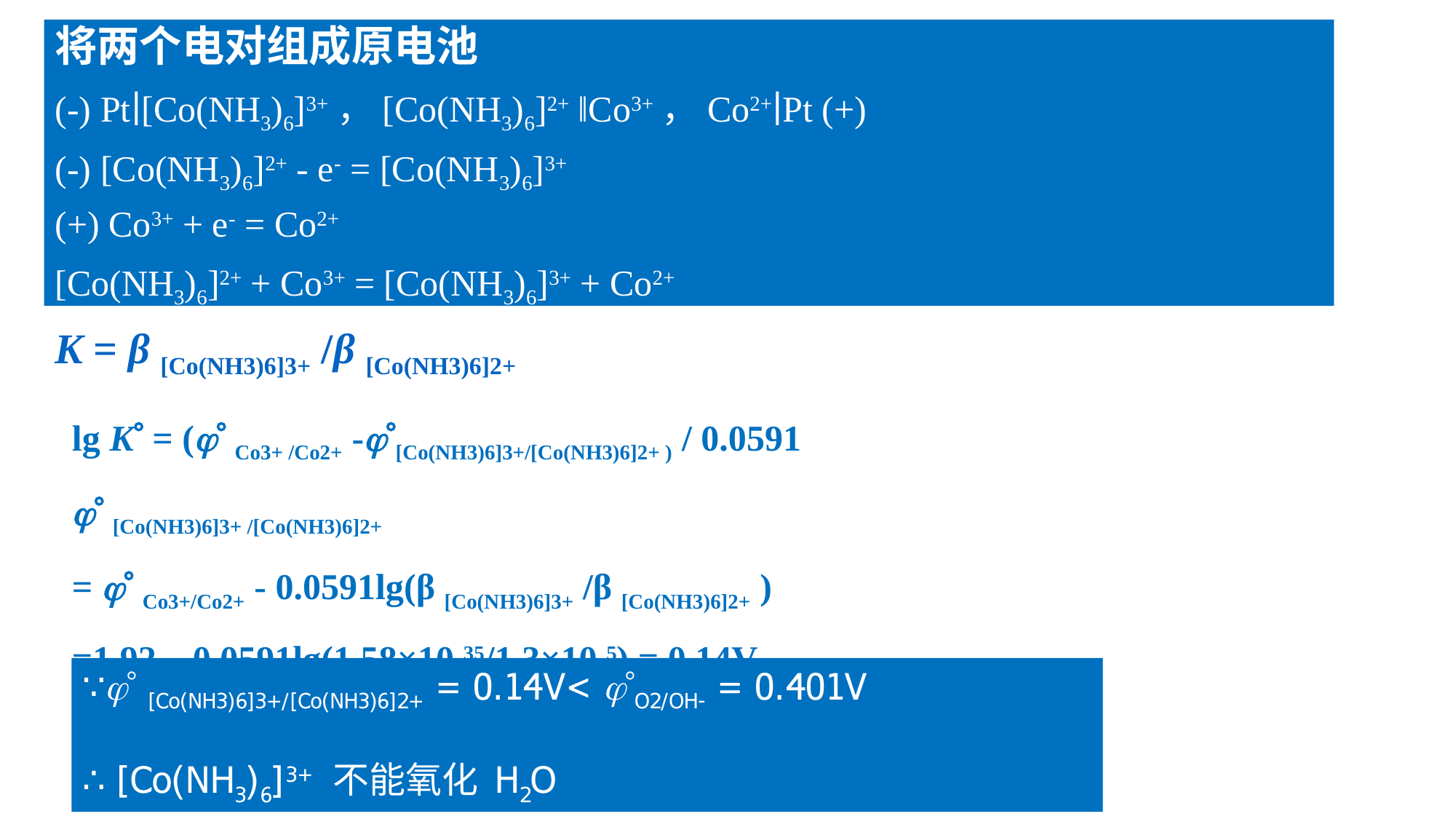

将两个电对组成原电池
(-) Pt∣[Co(NH3)6]3+，[Co(NH3)6]2+ ‖Co3+，Co2+∣Pt (+)
(-) [Co(NH3)6]2+ - e- = [Co(NH3)6]3+
(+) Co3+ + e- = Co2+
[Co(NH3)6]2+ + Co3+ = [Co(NH3)6]3+ + Co2+
#
K = β [Co(NH3)6]3+ /β [Co(NH3)6]2+
lg K° = (ϕ° Co3+ /Co2+ -ϕ°[Co(NH3)6]3+/[Co(NH3)6]2+ ) / 0.0591
ϕ° [Co(NH3)6]3+ /[Co(NH3)6]2+
= ϕ° Co3+/Co2+ - 0.0591lg(β [Co(NH3)6]3+ /β [Co(NH3)6]2+ )
=1.92 – 0.0591lg(1.58×10 35/1.3×10 5) = 0.14V
∵ϕ° [Co(NH3)6]3+/[Co(NH3)6]2+ = 0.14V< ϕ°O2/OH- = 0.401V

∴ [Co(NH3)6]3+ 不能氧化 H2O